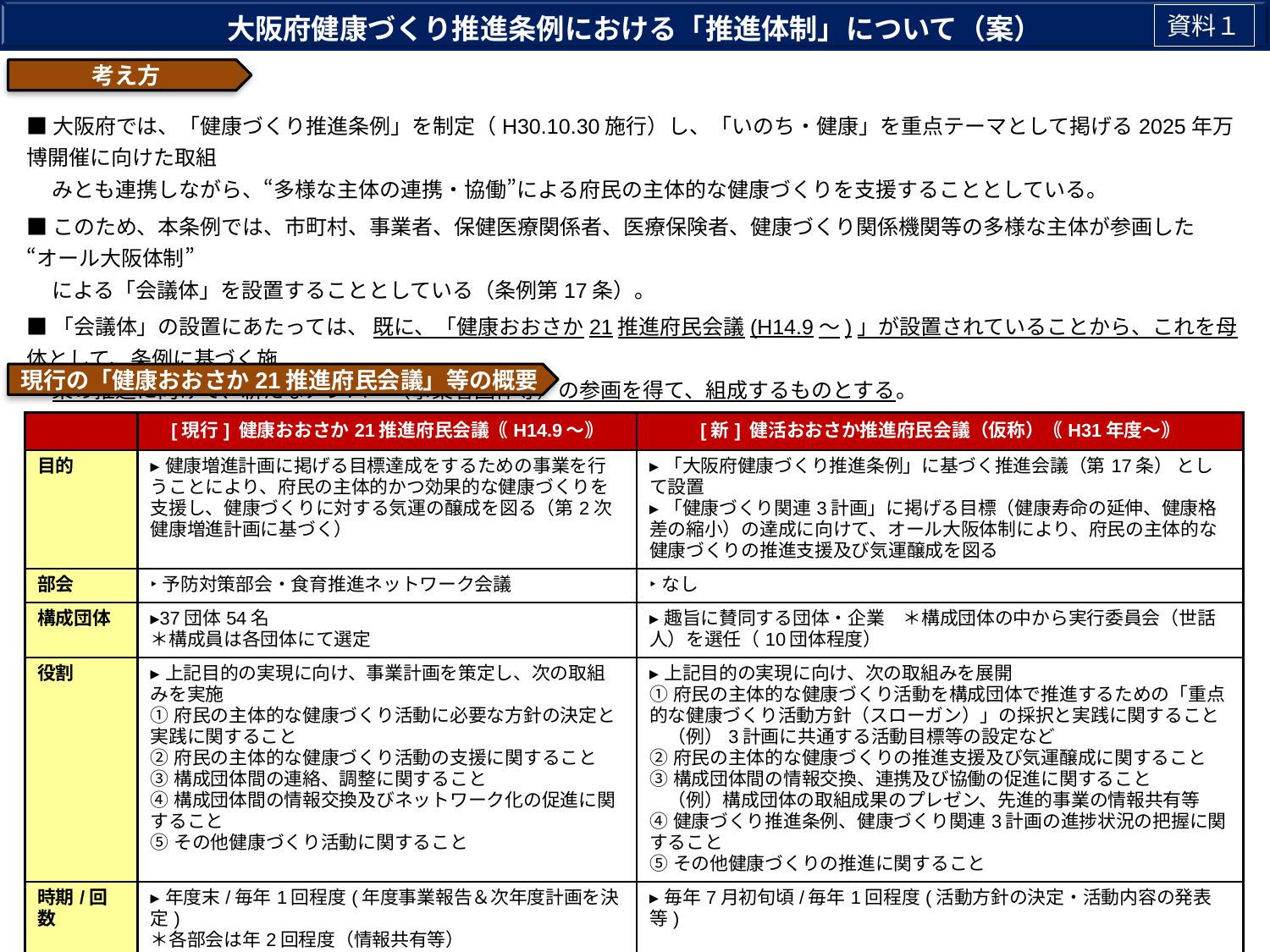

大阪府健康づくり推進条例における「推進体制」について（案）
資料１
考え方
■大阪府では、「健康づくり推進条例」を制定（H30.10.30施行）し、「いのち・健康」を重点テーマとして掲げる2025年万博開催に向けた取組
　 みとも連携しながら、“多様な主体の連携・協働”による府民の主体的な健康づくりを支援することとしている。

■このため、本条例では、市町村、事業者、保健医療関係者、医療保険者、健康づくり関係機関等の多様な主体が参画した“オール大阪体制”
　 による「会議体」を設置することとしている（条例第17条）。

■「会議体」の設置にあたっては、 既に、「健康おおさか21推進府民会議(H14.9～)」が設置されていることから、これを母体として、条例に基づく施
　 策の推進に向けて、新たなメンバー（事業者団体等）の参画を得て、組成するものとする。

■「会議体」は、条例に基づき、その名称を『健活おおさか推進府民会議（仮称）』とし、現在の府民会議は発展的に解消する。
現行の「健康おおさか21推進府民会議」等の概要
|  | [現行] 健康おおさか21推進府民会議｟H14.9～｠ | [新] 健活おおさか推進府民会議（仮称）｟H31年度～｠ |
| --- | --- | --- |
| 目的 | ▸健康増進計画に掲げる目標達成をするための事業を行うことにより、府民の主体的かつ効果的な健康づくりを支援し、健康づくりに対する気運の醸成を図る（第2次健康増進計画に基づく） | ▸「大阪府健康づくり推進条例」に基づく推進会議（第17条） として設置 ▸「健康づくり関連3計画」に掲げる目標（健康寿命の延伸、健康格差の縮小）の達成に向けて、オール大阪体制により、府民の主体的な健康づくりの推進支援及び気運醸成を図る |
| 部会 | ‣予防対策部会・食育推進ネットワーク会議 | ‣なし |
| 構成団体 | ▸37団体54名 ＊構成員は各団体にて選定 | ▸趣旨に賛同する団体・企業　＊構成団体の中から実行委員会（世話人）を選任（10団体程度） |
| 役割 | ▸上記目的の実現に向け、事業計画を策定し、次の取組みを実施 ➀府民の主体的な健康づくり活動に必要な方針の決定と実践に関すること ②府民の主体的な健康づくり活動の支援に関すること ③構成団体間の連絡、調整に関すること ➃構成団体間の情報交換及びネットワーク化の促進に関すること ⑤その他健康づくり活動に関すること | ▸上記目的の実現に向け、次の取組みを展開 ➀府民の主体的な健康づくり活動を構成団体で推進するための「重点的な健康づくり活動方針（スローガン）」の採択と実践に関すること 　（例）3計画に共通する活動目標等の設定など ②府民の主体的な健康づくりの推進支援及び気運醸成に関すること ③構成団体間の情報交換、連携及び協働の促進に関すること 　（例）構成団体の取組成果のプレゼン、先進的事業の情報共有等　 ➃健康づくり推進条例、健康づくり関連3計画の進捗状況の把握に関すること ⑤その他健康づくりの推進に関すること |
| 時期/回数 | ▸年度末/毎年1回程度(年度事業報告＆次年度計画を決定) ＊各部会は年2回程度（情報共有等） | ▸毎年7月初旬頃/毎年1回程度(活動方針の決定・活動内容の発表等) |
| 報酬等 | ▸なし | ▸なし（講演、ファシリテーター、パネリスト等を担う場合、報酬を支払う） |